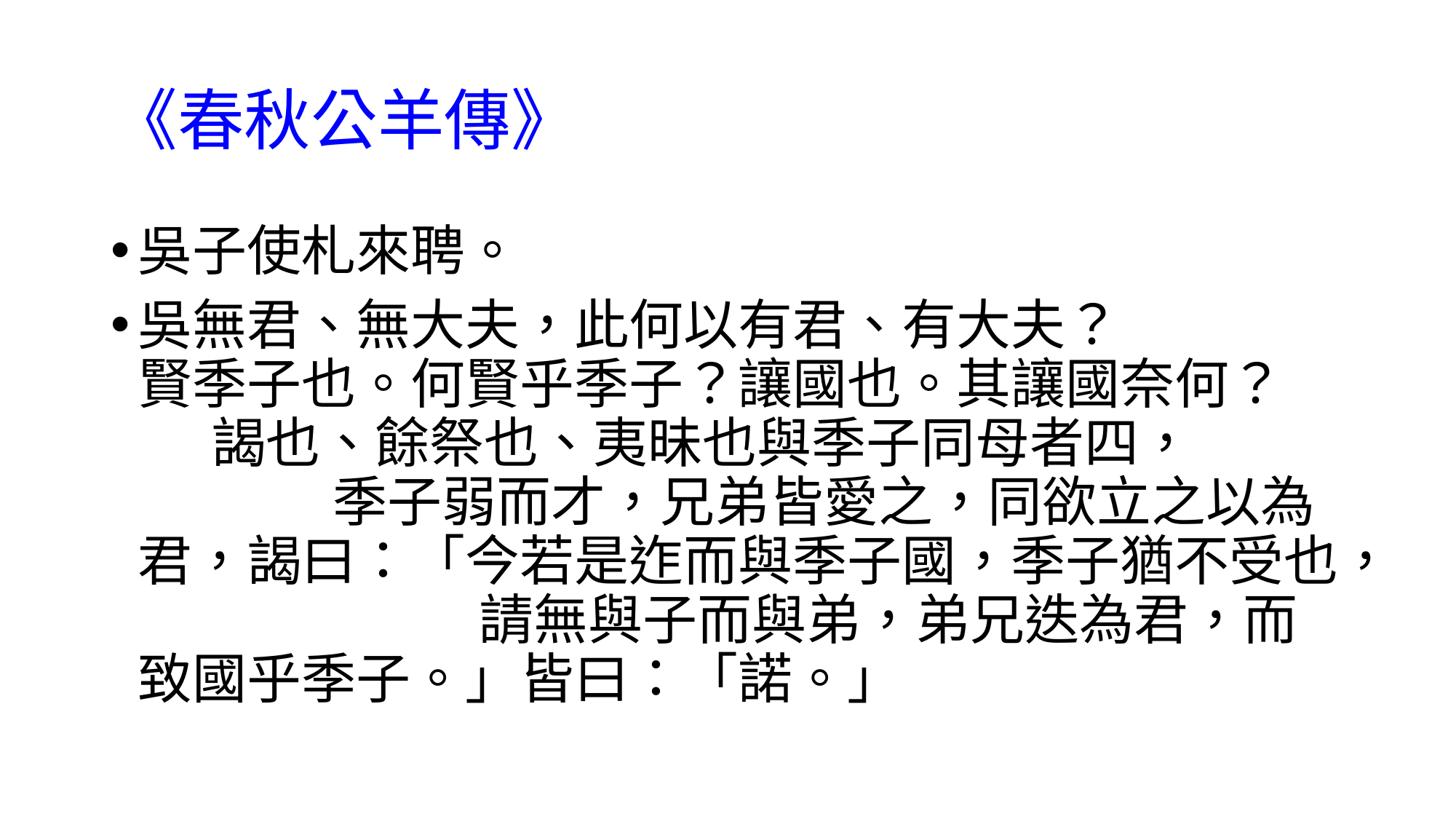

# 《春秋公羊傳》
吳子使札來聘。
吳無君、無大夫，此何以有君、有大夫？                 賢季子也。何賢乎季子？讓國也。其讓國奈何？           謁也、餘祭也、夷昧也與季子同母者四，                             季子弱而才，兄弟皆愛之，同欲立之以為君，謁曰：「今若是迮而與季子國，季子猶不受也，                            請無與子而與弟，弟兄迭為君，而致國乎季子。」皆曰：「諾。」